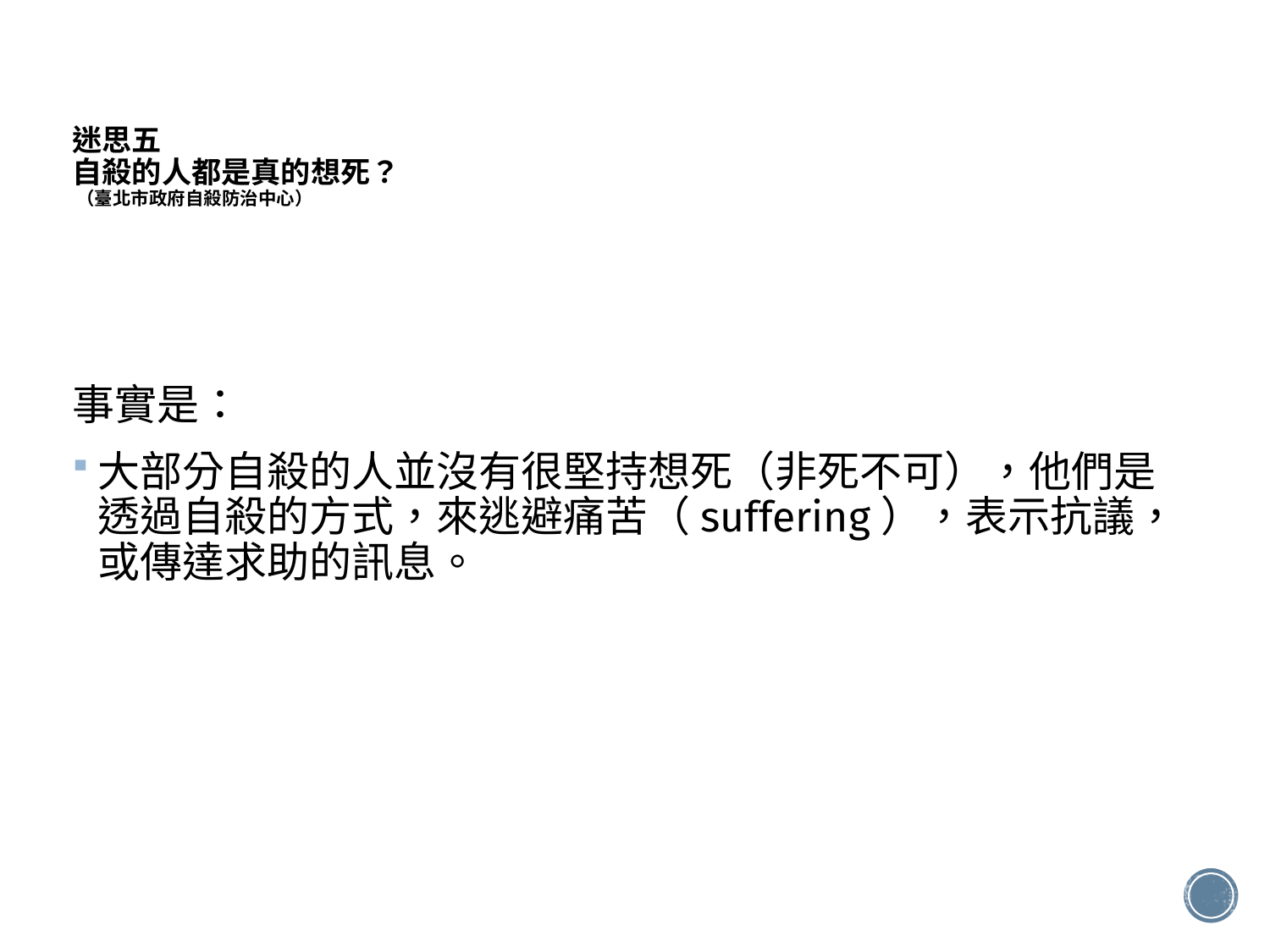

# 迷思五 自殺的人都是真的想死？ （臺北市政府自殺防治中心）
事實是：
大部分自殺的人並沒有很堅持想死（非死不可），他們是透過自殺的方式，來逃避痛苦（suffering），表示抗議，或傳達求助的訊息。